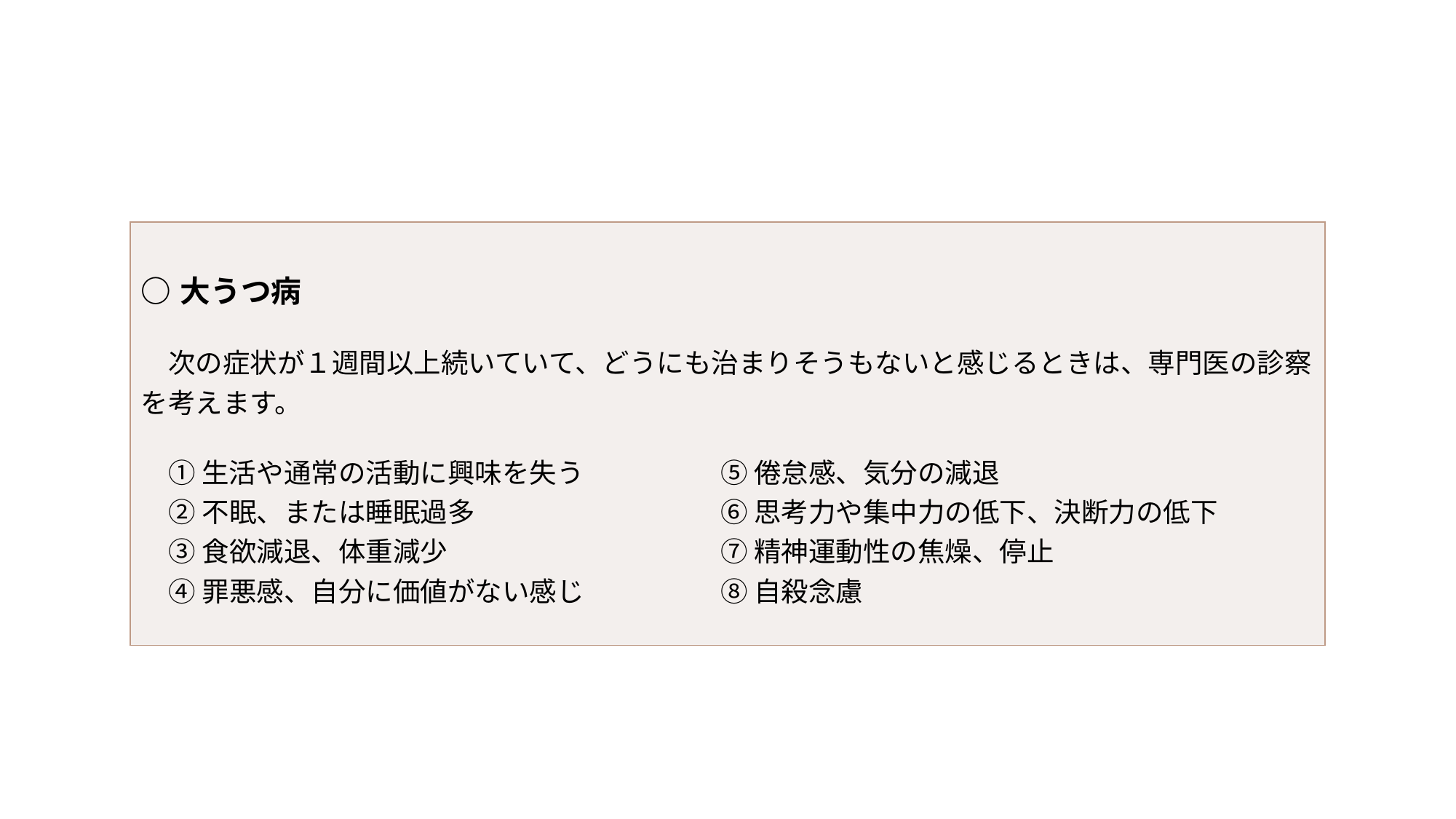

| ○大うつ病 　次の症状が１週間以上続いていて、どうにも治まりそうもないと感じるときは、専門医の診察を考えます。 　① 生活や通常の活動に興味を失う　　　　　⑤ 倦怠感、気分の減退 　② 不眠、または睡眠過多　　　　　　　　　⑥ 思考力や集中力の低下、決断力の低下 　③ 食欲減退、体重減少　　　　　　　　　　⑦ 精神運動性の焦燥、停止 　④ 罪悪感、自分に価値がない感じ　　　　　⑧ 自殺念慮 |
| --- |